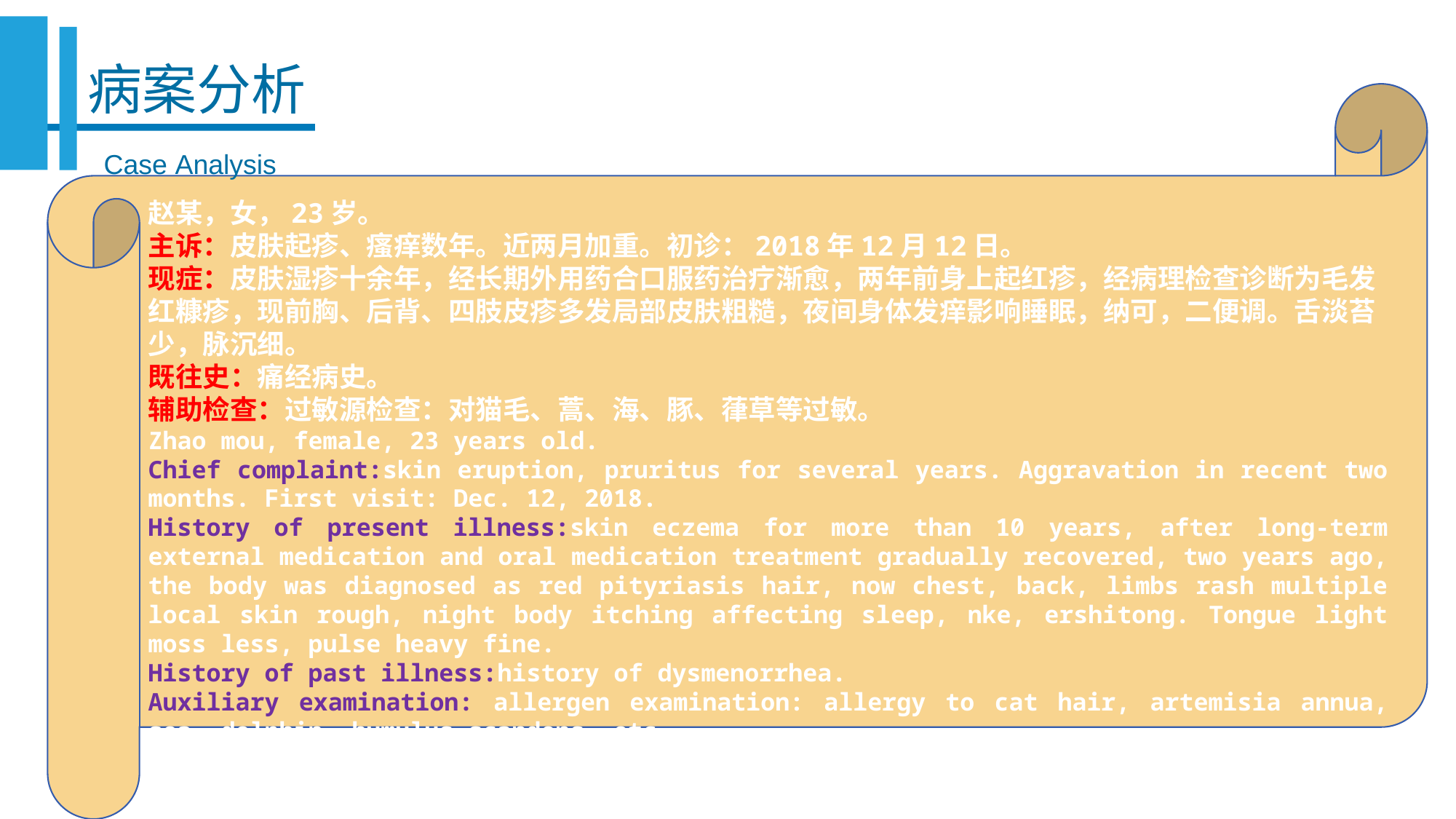

病案分析

赵某，女，23岁。
主诉：皮肤起疹、瘙痒数年。近两月加重。初诊：2018年12月12日。
现症：皮肤湿疹十余年，经长期外用药合口服药治疗渐愈，两年前身上起红疹，经病理检查诊断为毛发红糠疹，现前胸、后背、四肢皮疹多发局部皮肤粗糙，夜间身体发痒影响睡眠，纳可，二便调。舌淡苔少，脉沉细。
既往史：痛经病史。
辅助检查：过敏源检查：对猫毛、蒿、海、豚、葎草等过敏。
Zhao mou, female, 23 years old.
Chief complaint:skin eruption, pruritus for several years. Aggravation in recent two months. First visit: Dec. 12, 2018.
History of present illness:skin eczema for more than 10 years, after long-term external medication and oral medication treatment gradually recovered, two years ago, the body was diagnosed as red pityriasis hair, now chest, back, limbs rash multiple local skin rough, night body itching affecting sleep, nke, ershitong. Tongue light moss less, pulse heavy fine.
History of past illness:history of dysmenorrhea.
Auxiliary examination: allergen examination: allergy to cat hair, artemisia annua, sea, dolphin, humulus scandens, etc.

Case Analysis
天有
三宝